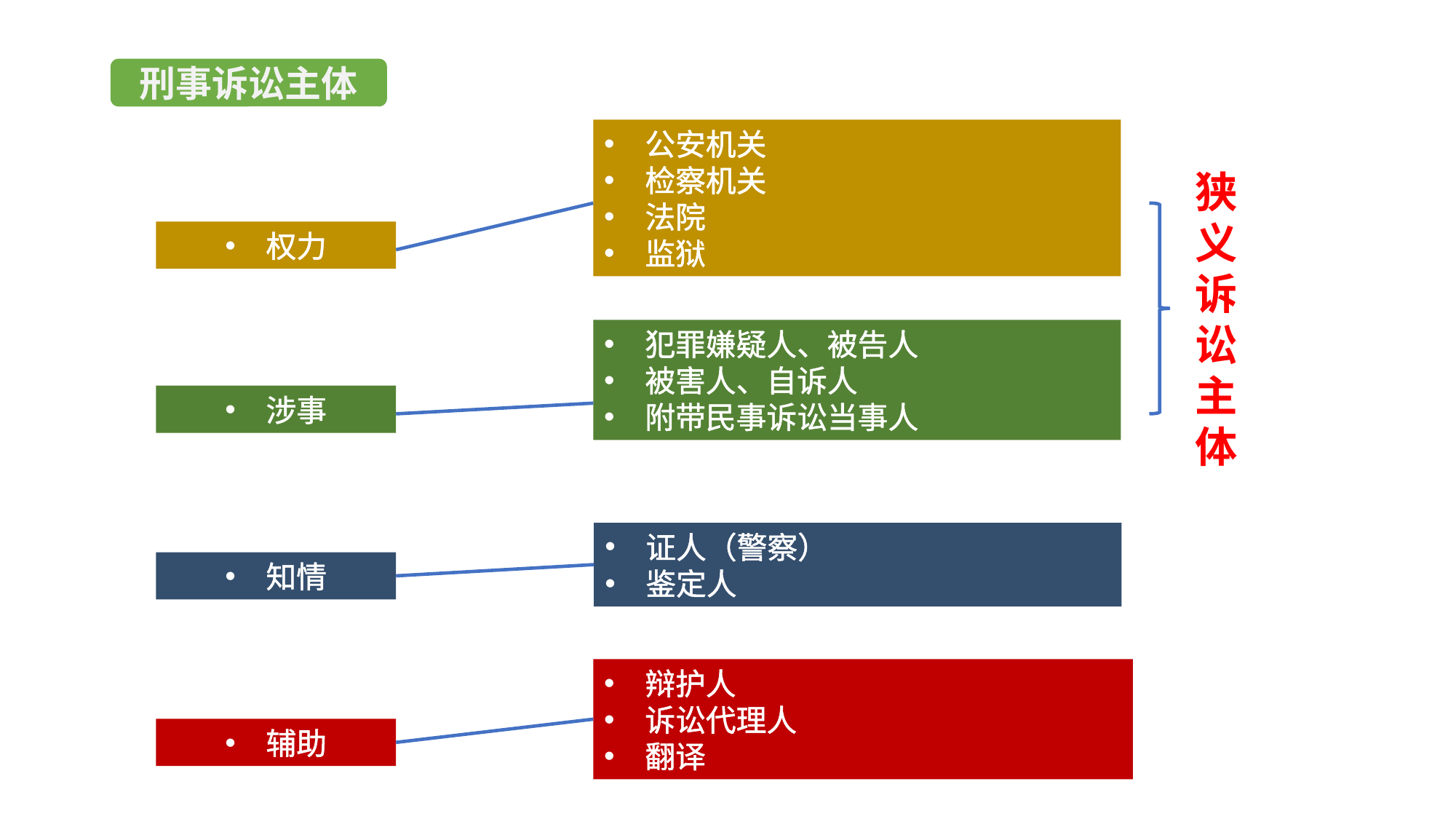

刑事诉讼主体
公安机关
检察机关
法院
监狱
狭义诉讼主体

权力
犯罪嫌疑人、被告人
被害人、自诉人
附带民事诉讼当事人
涉事
证人（警察）
鉴定人
知情
辩护人
诉讼代理人
翻译
辅助